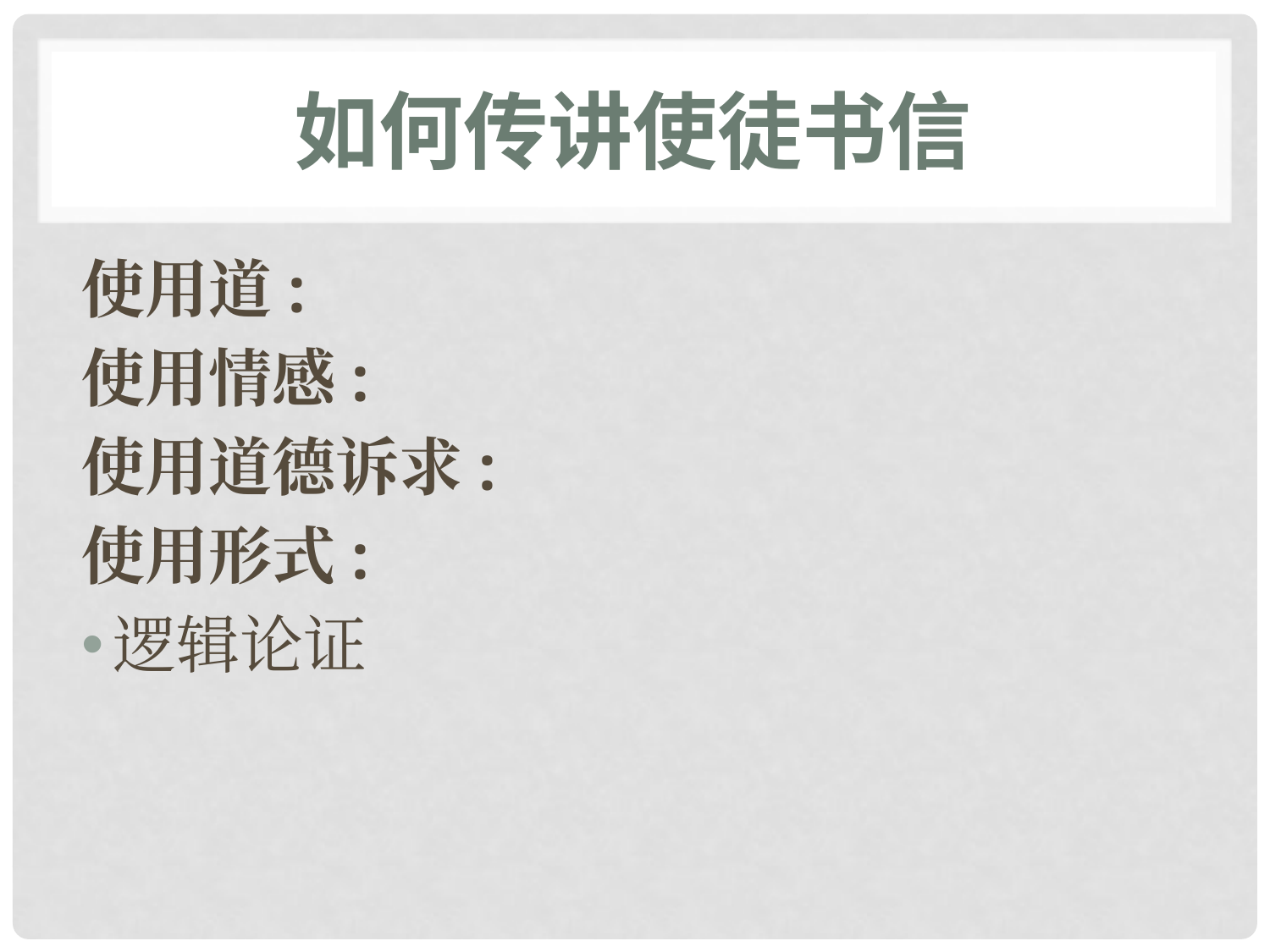

# 如何传讲使徒书信
使用道:
使用情感:
使用道德诉求:
使用形式:
逻辑论证